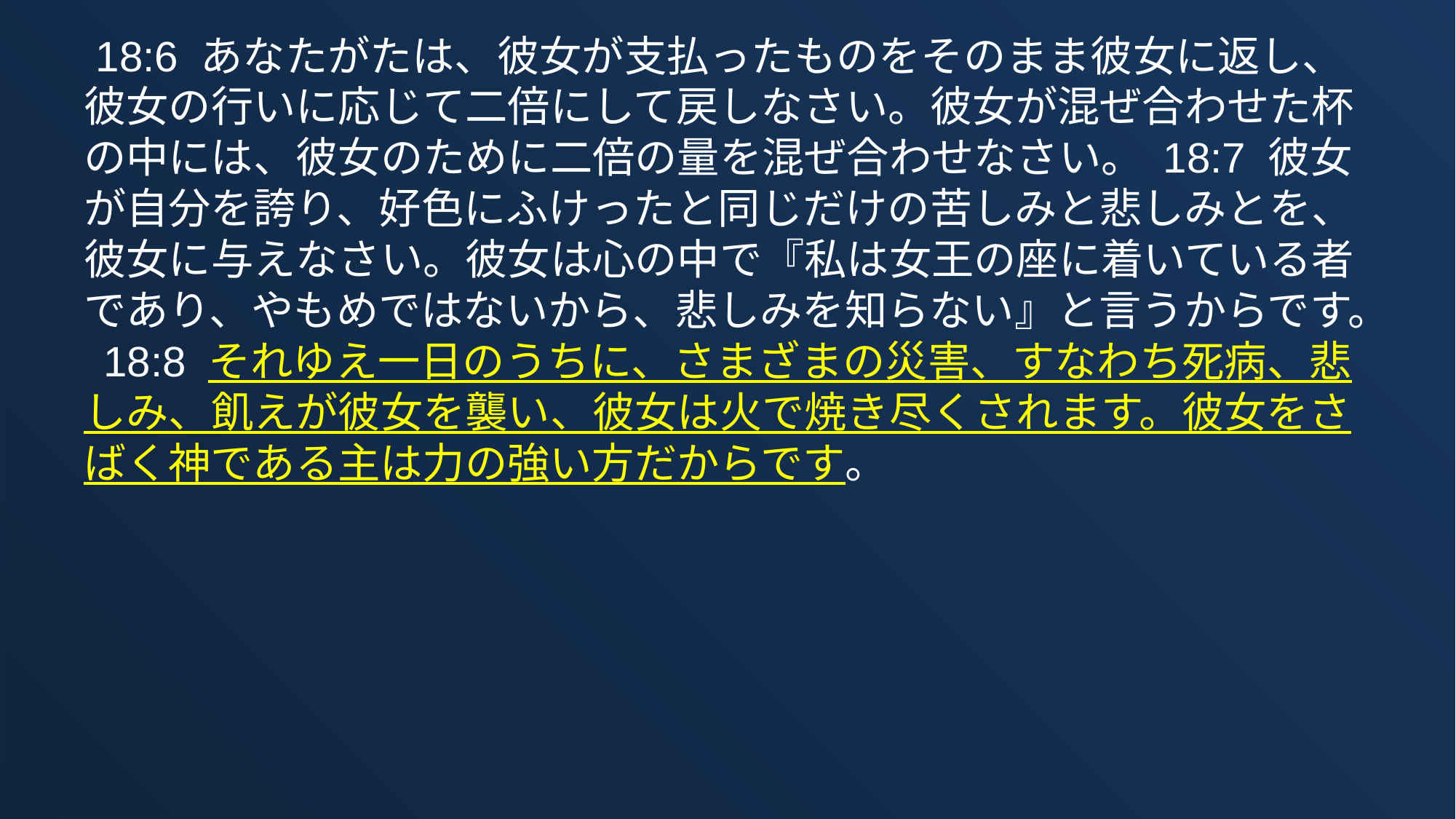

18:6 あなたがたは、彼女が支払ったものをそのまま彼女に返し、彼女の行いに応じて二倍にして戻しなさい。彼女が混ぜ合わせた杯の中には、彼女のために二倍の量を混ぜ合わせなさい。 18:7 彼女が自分を誇り、好色にふけったと同じだけの苦しみと悲しみとを、彼女に与えなさい。彼女は心の中で『私は女王の座に着いている者であり、やもめではないから、悲しみを知らない』と言うからです。 18:8 それゆえ一日のうちに、さまざまの災害、すなわち死病、悲しみ、飢えが彼女を襲い、彼女は火で焼き尽くされます。彼女をさばく神である主は力の強い方だからです。